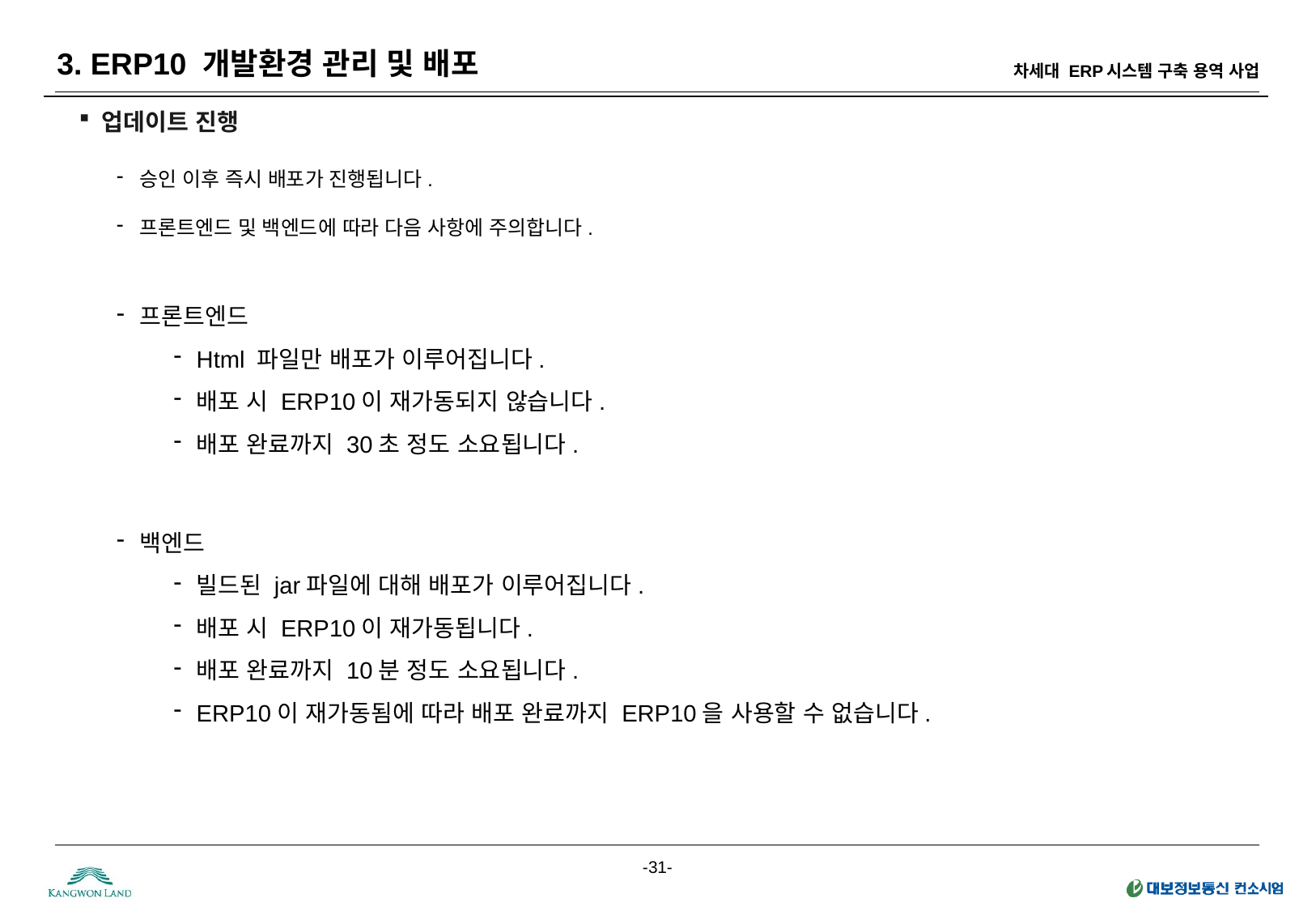

3. ERP10 개발환경 관리 및 배포
업데이트 진행

승인 이후 즉시 배포가 진행됩니다.
프론트엔드 및 백엔드에 따라 다음 사항에 주의합니다.

프론트엔드
Html 파일만 배포가 이루어집니다.
배포 시 ERP10이 재가동되지 않습니다.
배포 완료까지 30초 정도 소요됩니다.

백엔드
빌드된 jar파일에 대해 배포가 이루어집니다.
배포 시 ERP10이 재가동됩니다.
배포 완료까지 10분 정도 소요됩니다.
ERP10이 재가동됨에 따라 배포 완료까지 ERP10을 사용할 수 없습니다.